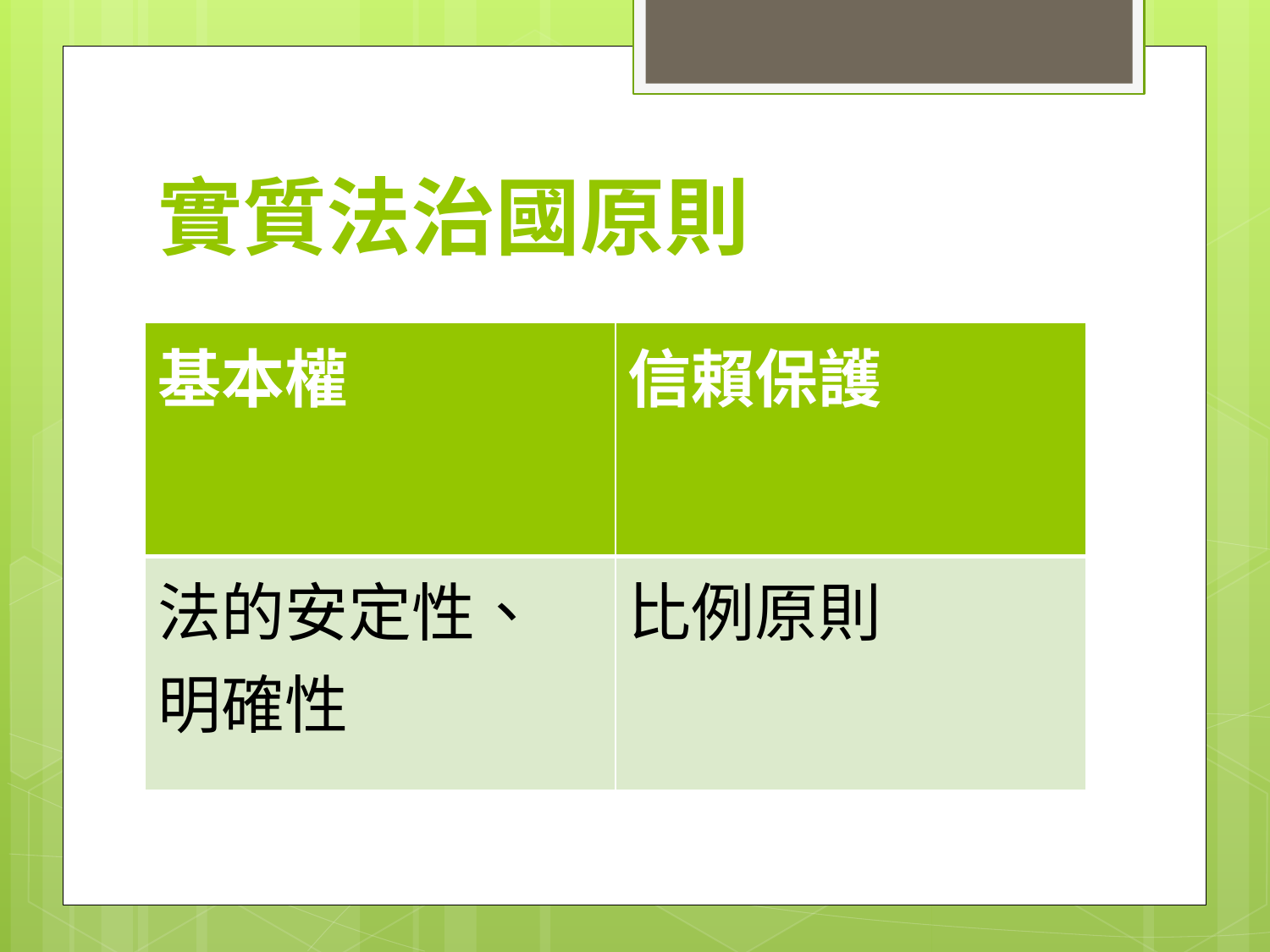

# 實質法治國原則
| 基本權 | 信賴保護 |
| --- | --- |
| 法的安定性、 明確性 | 比例原則 |